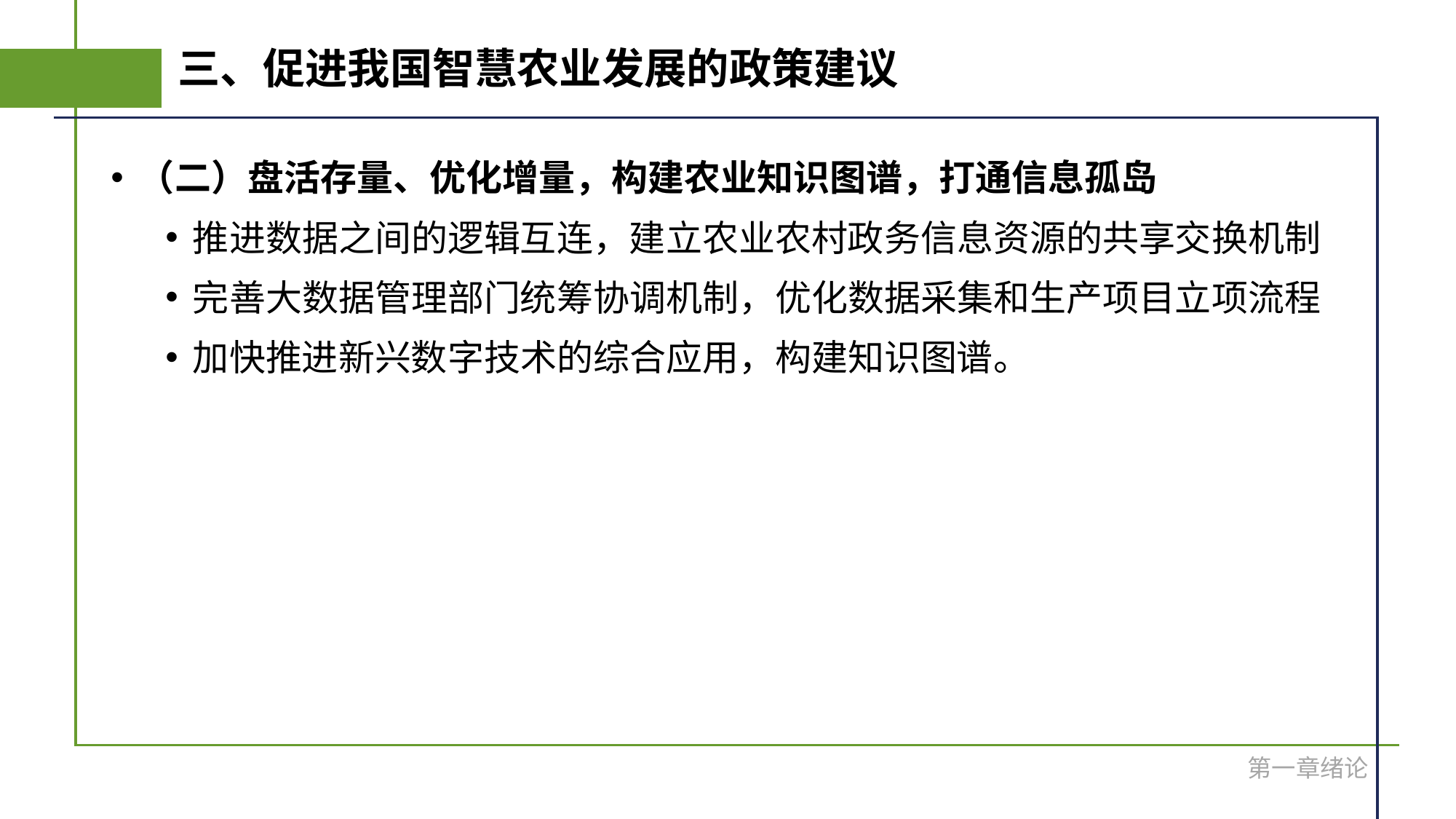

# 三、促进我国智慧农业发展的政策建议
（二）盘活存量、优化增量，构建农业知识图谱，打通信息孤岛
推进数据之间的逻辑互连，建立农业农村政务信息资源的共享交换机制
完善大数据管理部门统筹协调机制，优化数据采集和生产项目立项流程
加快推进新兴数字技术的综合应用，构建知识图谱。
第一章绪论